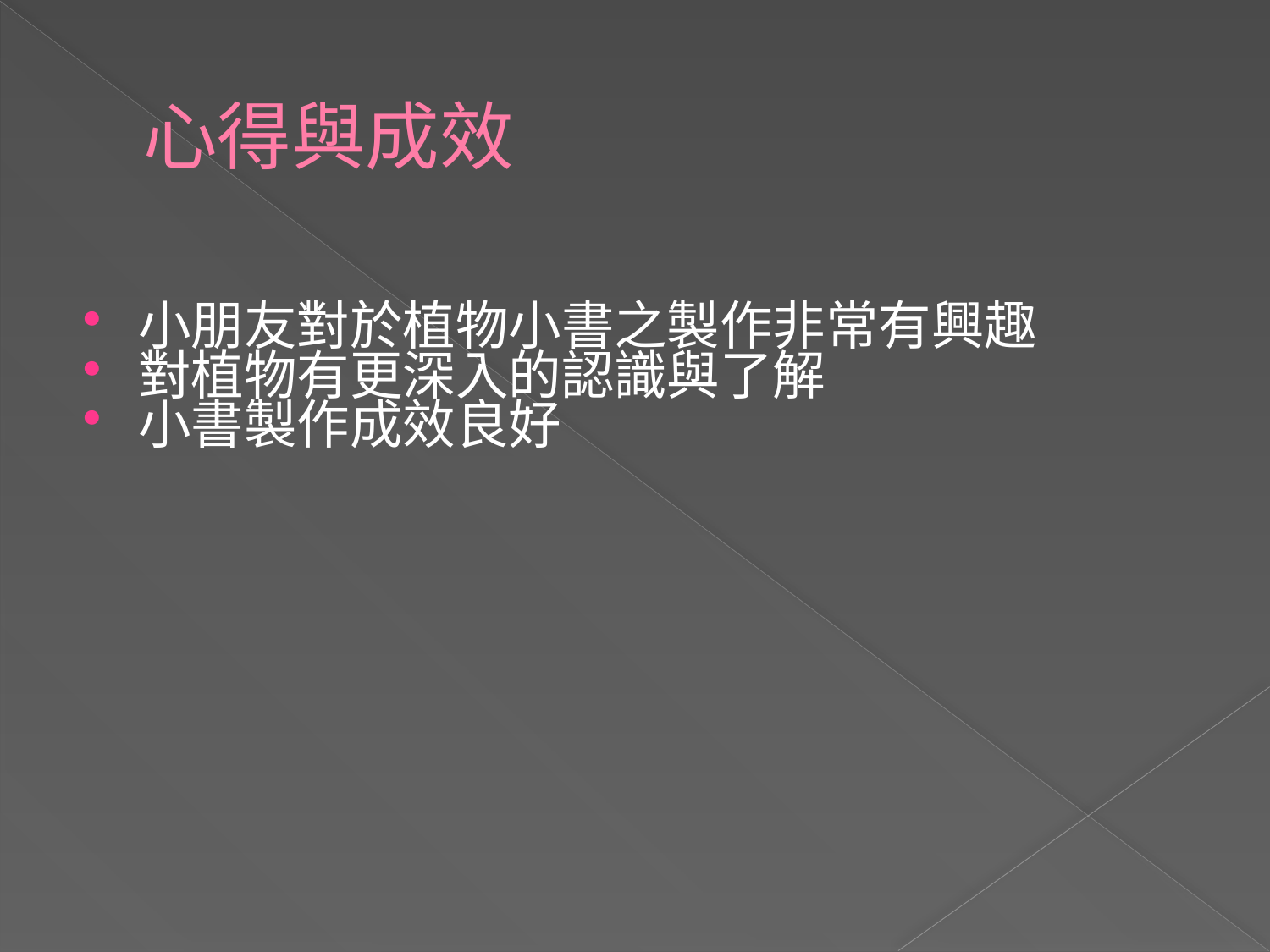

# 心得與成效

小朋友對於植物小書之製作非常有興趣
對植物有更深入的認識與了解
小書製作成效良好